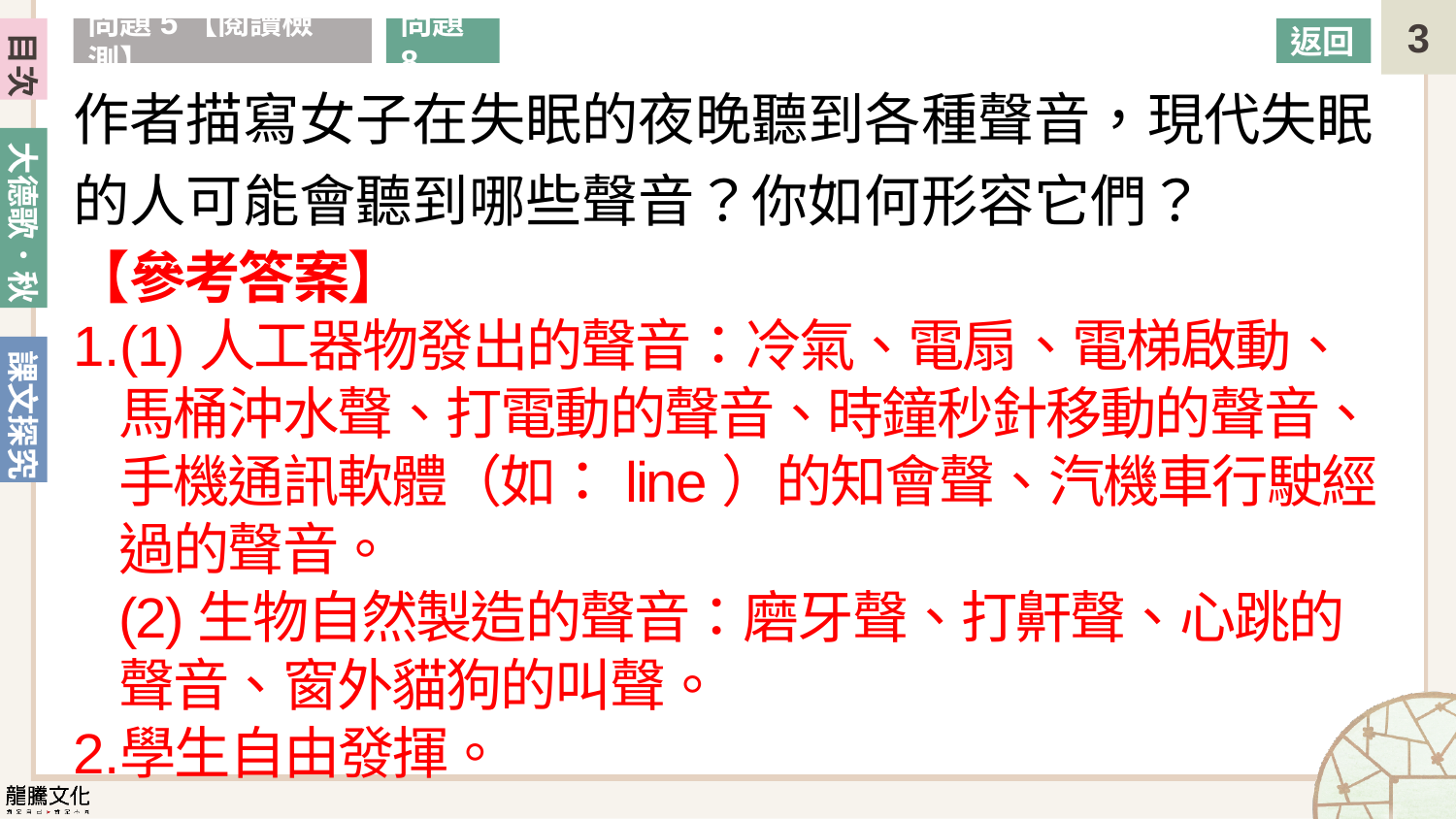

問題5【閱讀檢測】
問題8
返回
作者描寫女子在失眠的夜晚聽到各種聲音，現代失眠的人可能會聽到哪些聲音？你如何形容它們？
【參考答案】
(1)人工器物發出的聲音：冷氣、電扇、電梯啟動、馬桶沖水聲、打電動的聲音、時鐘秒針移動的聲音、手機通訊軟體（如：line）的知會聲、汽機車行駛經過的聲音。
(2)生物自然製造的聲音：磨牙聲、打鼾聲、心跳的聲音、窗外貓狗的叫聲。
學生自由發揮。